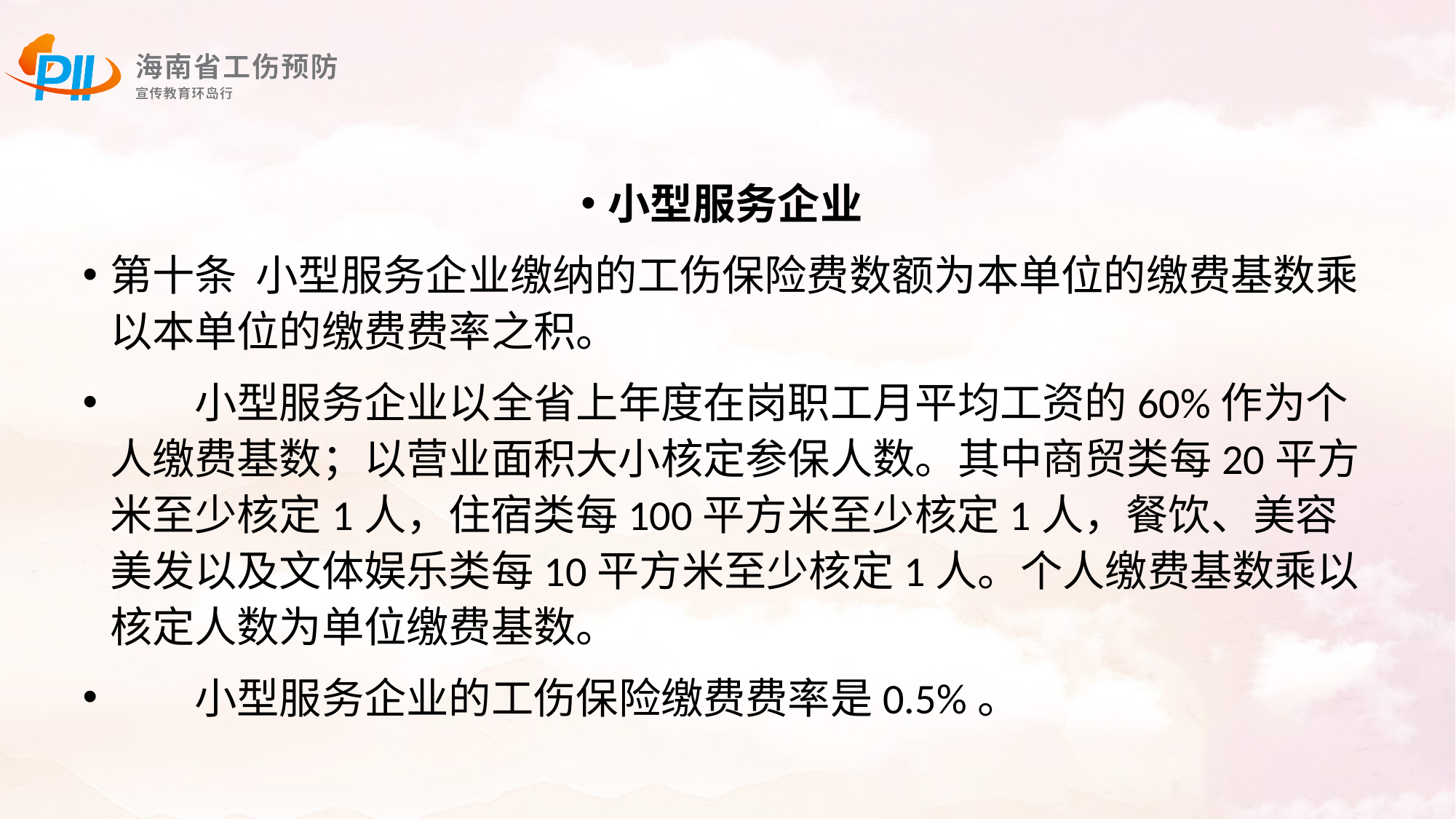

小型服务企业
第十条  小型服务企业缴纳的工伤保险费数额为本单位的缴费基数乘以本单位的缴费费率之积。
　　小型服务企业以全省上年度在岗职工月平均工资的60%作为个人缴费基数；以营业面积大小核定参保人数。其中商贸类每20平方米至少核定1人，住宿类每100平方米至少核定1人，餐饮、美容美发以及文体娱乐类每10平方米至少核定1人。个人缴费基数乘以核定人数为单位缴费基数。
　　小型服务企业的工伤保险缴费费率是0.5%。